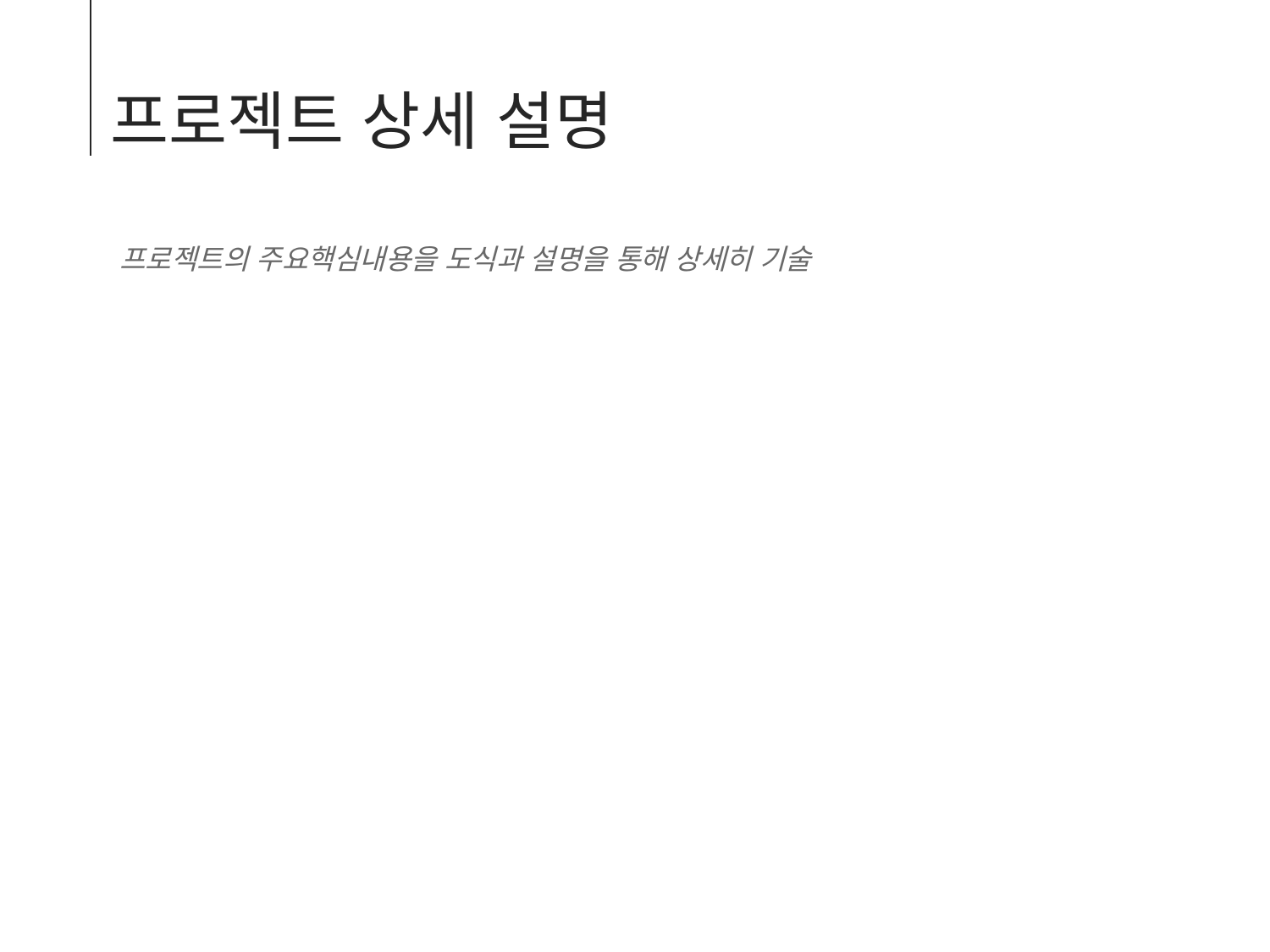

프로젝트 상세 설명

프로젝트의 주요핵심내용을 도식과 설명을 통해 상세히 기술